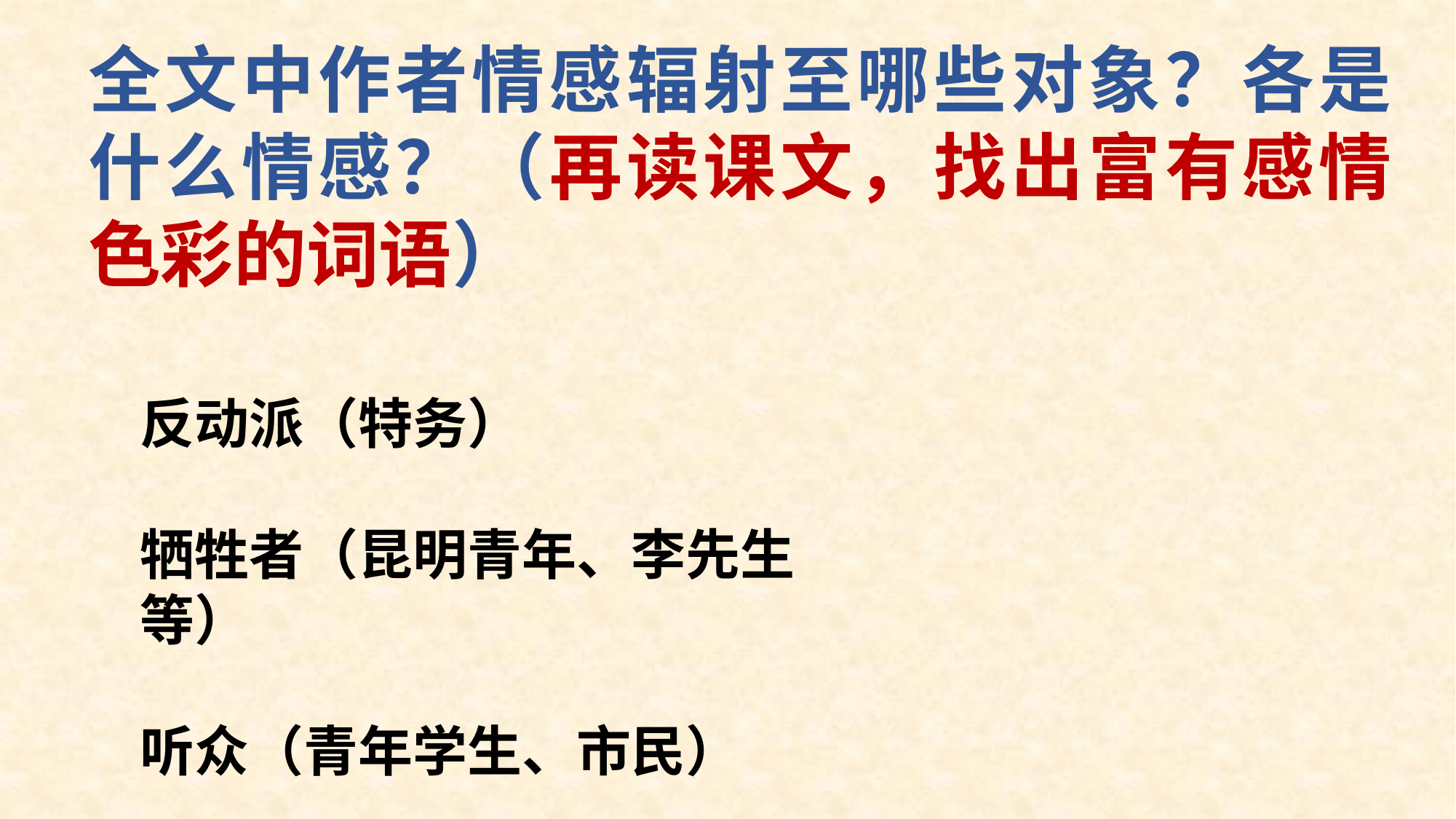

全文中作者情感辐射至哪些对象？各是什么情感？（再读课文，找出富有感情色彩的词语）
反动派（特务）

牺牲者（昆明青年、李先生等）

听众（青年学生、市民）